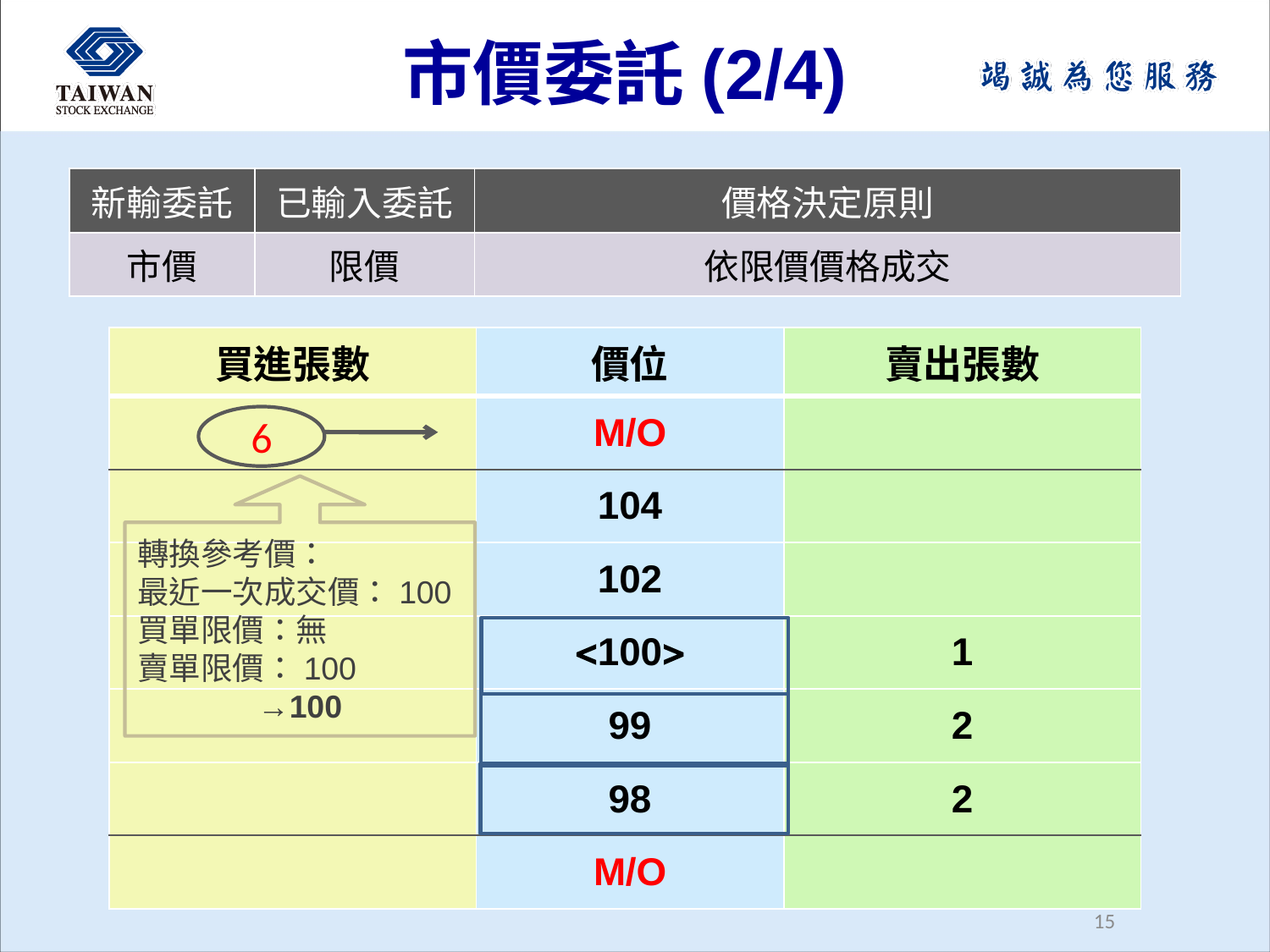

# 市價委託(2/4)

| 新輸委託 | 已輸入委託 | 價格決定原則 |
| --- | --- | --- |
| 市價 | 限價 | 依限價價格成交 |
| 買進張數 | 價位 | 賣出張數 |
| --- | --- | --- |
|  | M/O |  |
|  | 104 |  |
|  | 102 |  |
|  | <100> | 1 |
|  | 99 | 2 |
|  | 98 | 2 |
|  | M/O |  |
6
轉換參考價：
最近一次成交價：100
買單限價：無
賣單限價：100
→100

15